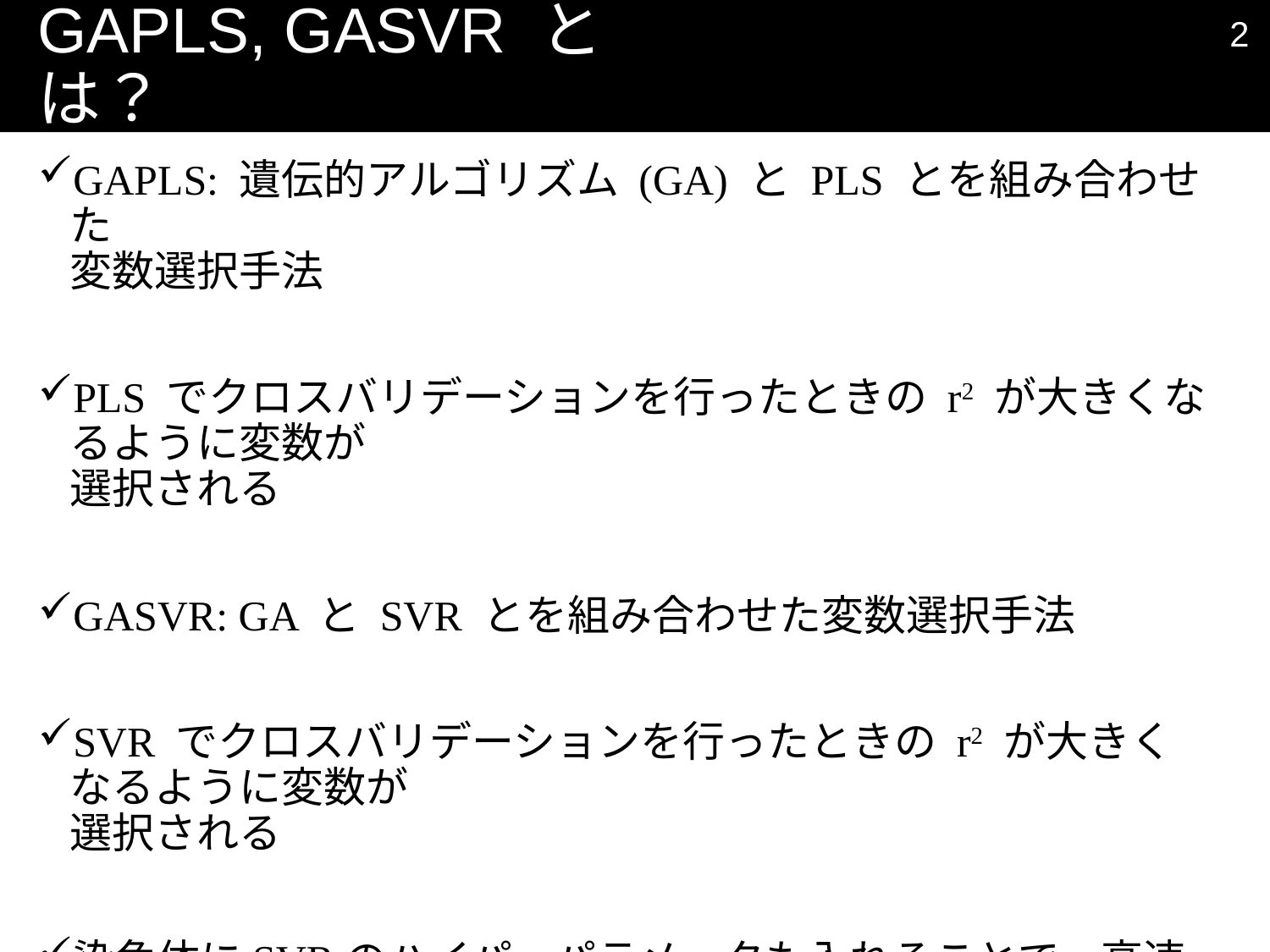

2
# GAPLS, GASVR とは？
GAPLS: 遺伝的アルゴリズム (GA) と PLS とを組み合わせた
変数選択手法

PLS でクロスバリデーションを行ったときの r2 が大きくなるように変数が
選択される

GASVR: GA と SVR とを組み合わせた変数選択手法

SVR でクロスバリデーションを行ったときの r2 が大きくなるように変数が
選択される

染色体にSVRのハイパーパラメータも入れることで、高速化している